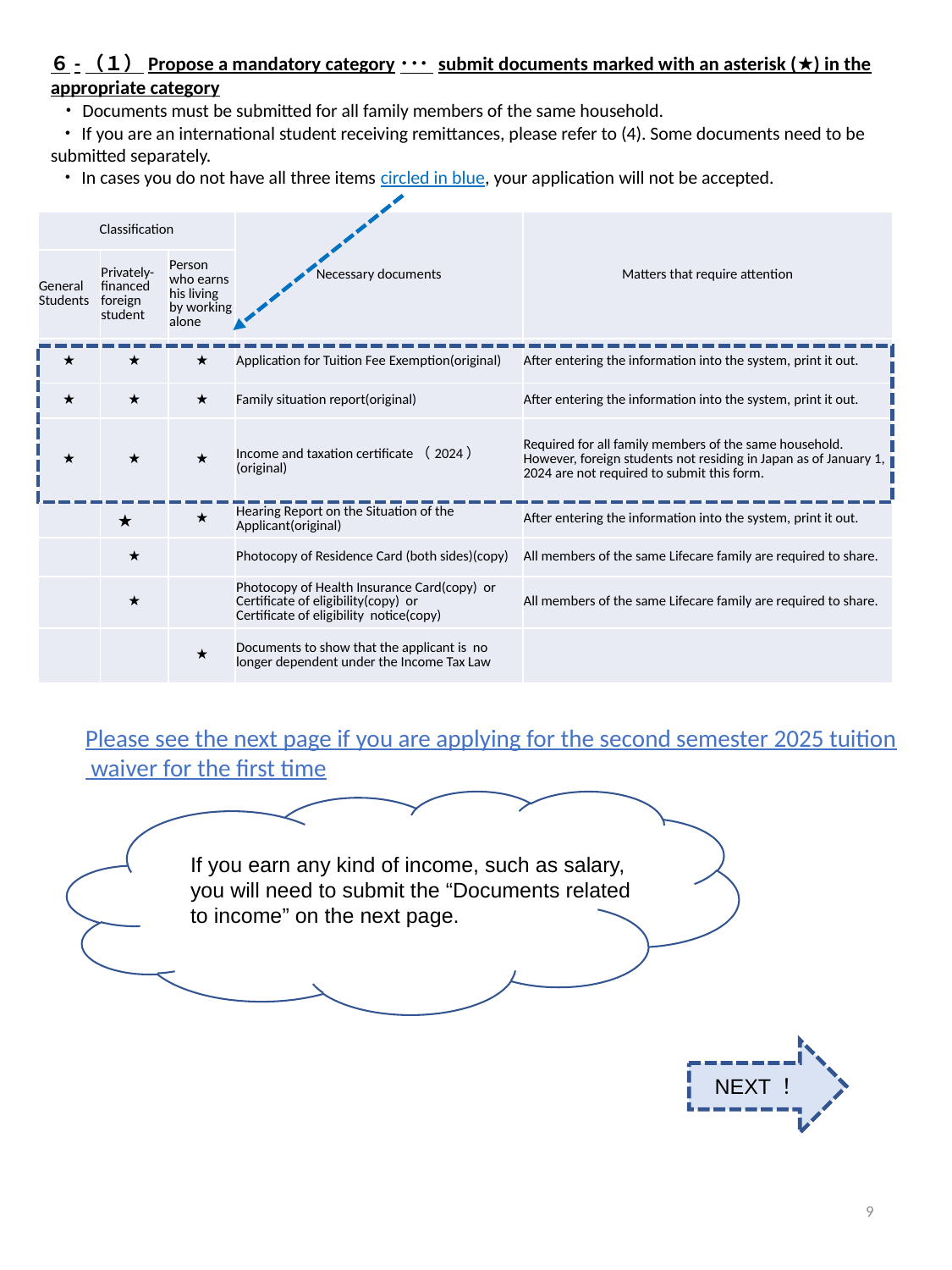

６-（１）Propose a mandatory category･･･ submit documents marked with an asterisk (★) in the appropriate category
 ・Documents must be submitted for all family members of the same household.
 ・If you are an international student receiving remittances, please refer to (4). Some documents need to be submitted separately.
 ・In cases you do not have all three items circled in blue, your application will not be accepted.
| Classification |  |  | Necessary documents | Matters that require attention |
| --- | --- | --- | --- | --- |
| General Students | Privately-financed foreign student | Person who earns his living by working alone |  |  |
| ★ | ★ | ★ | Application for Tuition Fee Exemption(original) | After entering the information into the system, print it out. |
| ★ | ★ | ★ | Family situation report(original) | After entering the information into the system, print it out. |
| ★ | ★ | ★ | Income and taxation certificate（2024）(original) | Required for all family members of the same household. However, foreign students not residing in Japan as of January 1, 2024 are not required to submit this form. |
|  | ★ | ★ | Hearing Report on the Situation of the Applicant(original) | After entering the information into the system, print it out. |
|  | ★ |  | Photocopy of Residence Card (both sides)(copy) | All members of the same Lifecare family are required to share. |
|  | ★ |  | Photocopy of Health Insurance Card(copy) or Certificate of eligibility(copy) or Certificate of eligibility notice(copy) | All members of the same Lifecare family are required to share. |
|  |  | ★ | Documents to show that the applicant is no longer dependent under the Income Tax Law |  |

Please see the next page if you are applying for the second semester 2025 tuition
 waiver for the first time

If you earn any kind of income, such as salary, you will need to submit the “Documents related to income” on the next page.
NEXT！
9